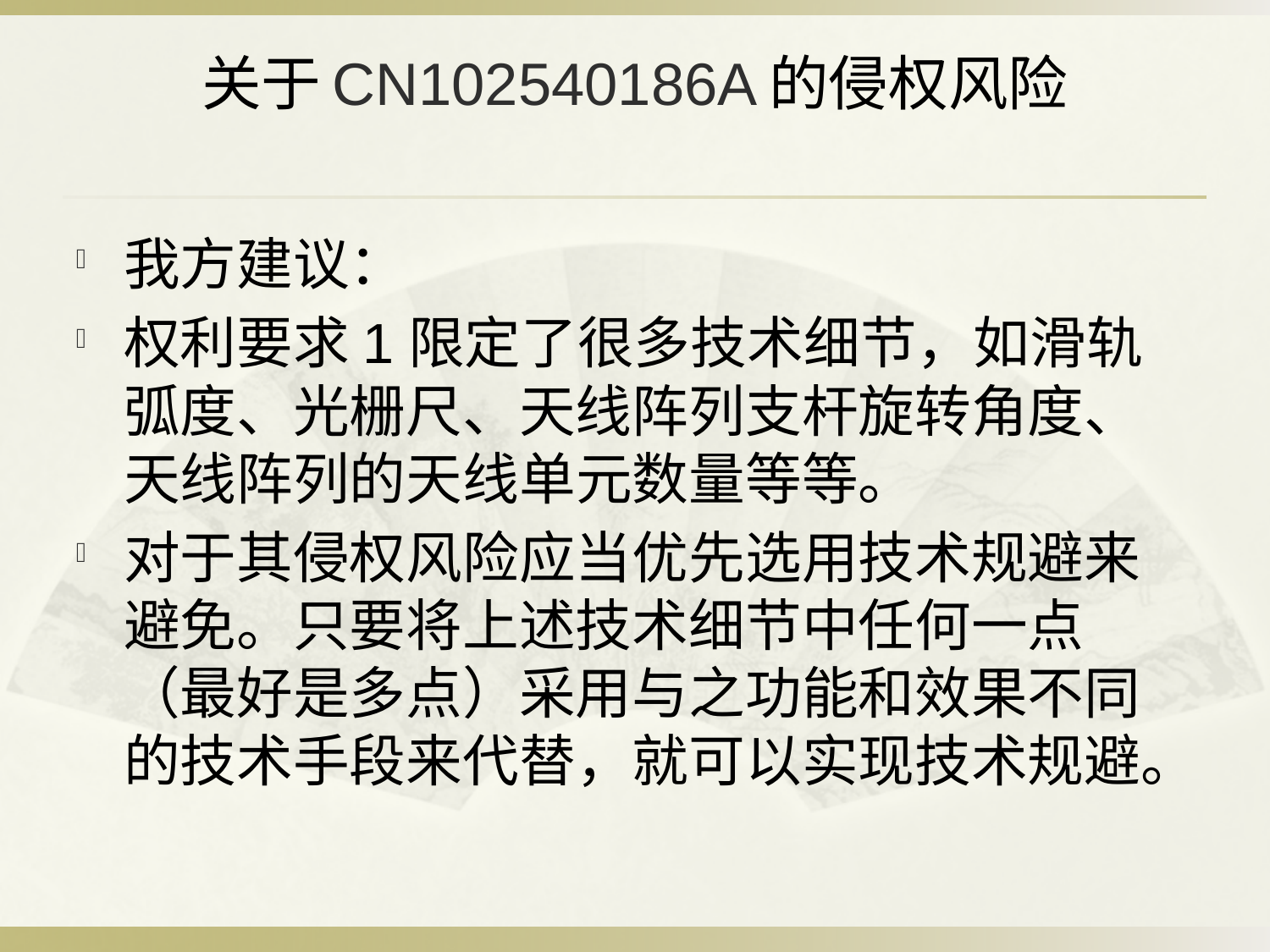

# 关于CN102540186A的侵权风险
我方建议：
权利要求1限定了很多技术细节，如滑轨弧度、光栅尺、天线阵列支杆旋转角度、天线阵列的天线单元数量等等。
对于其侵权风险应当优先选用技术规避来避免。只要将上述技术细节中任何一点（最好是多点）采用与之功能和效果不同的技术手段来代替，就可以实现技术规避。